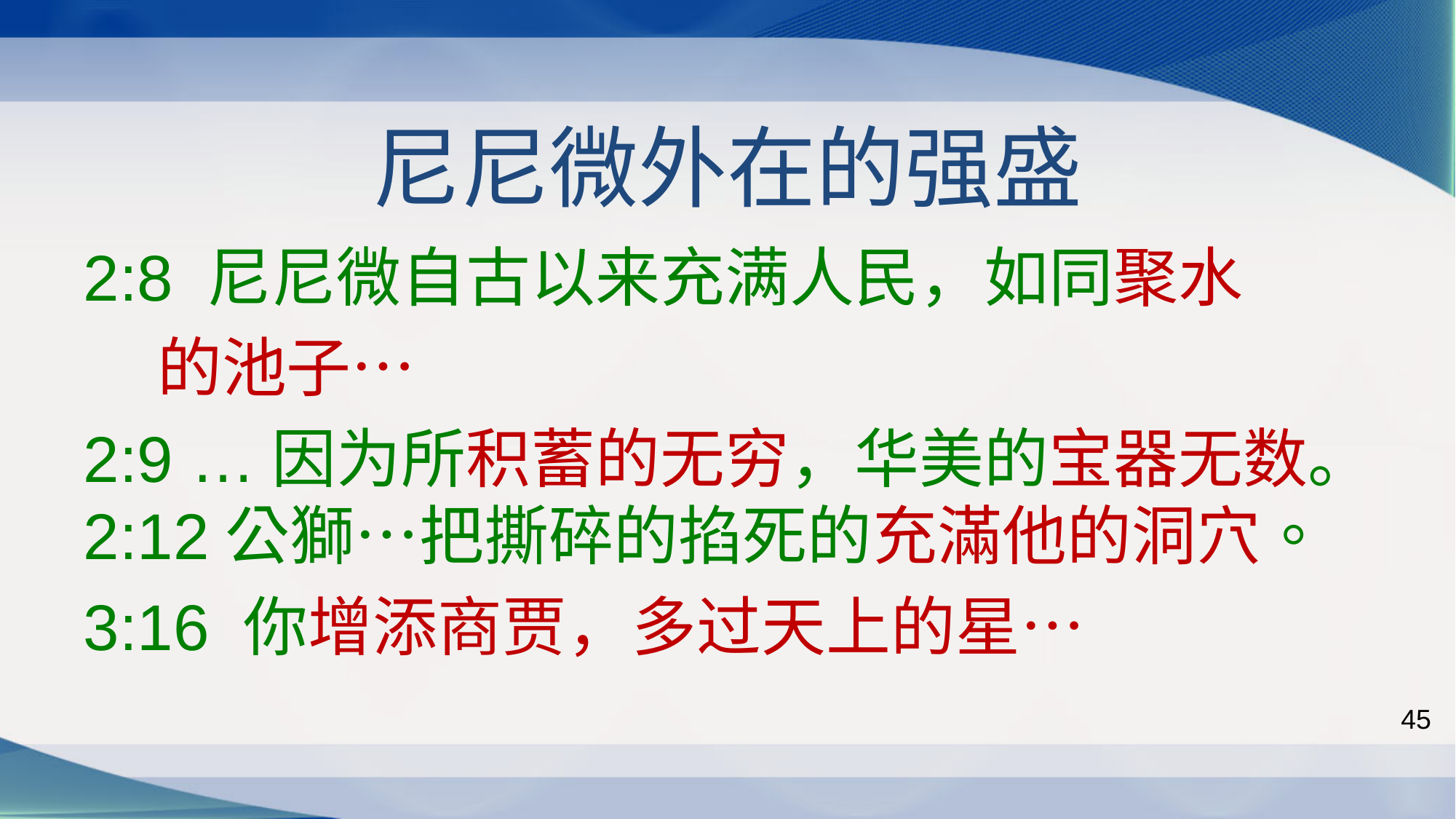

# 尼尼微外在的强盛
2:8 尼尼微自古以来充满人民，如同聚水
    的池子…
2:9 …因为所积蓄的无穷，华美的宝器无数。2:12公獅…把撕碎的掐死的充滿他的洞穴。
3:16 你增添商贾，多过天上的星…
45